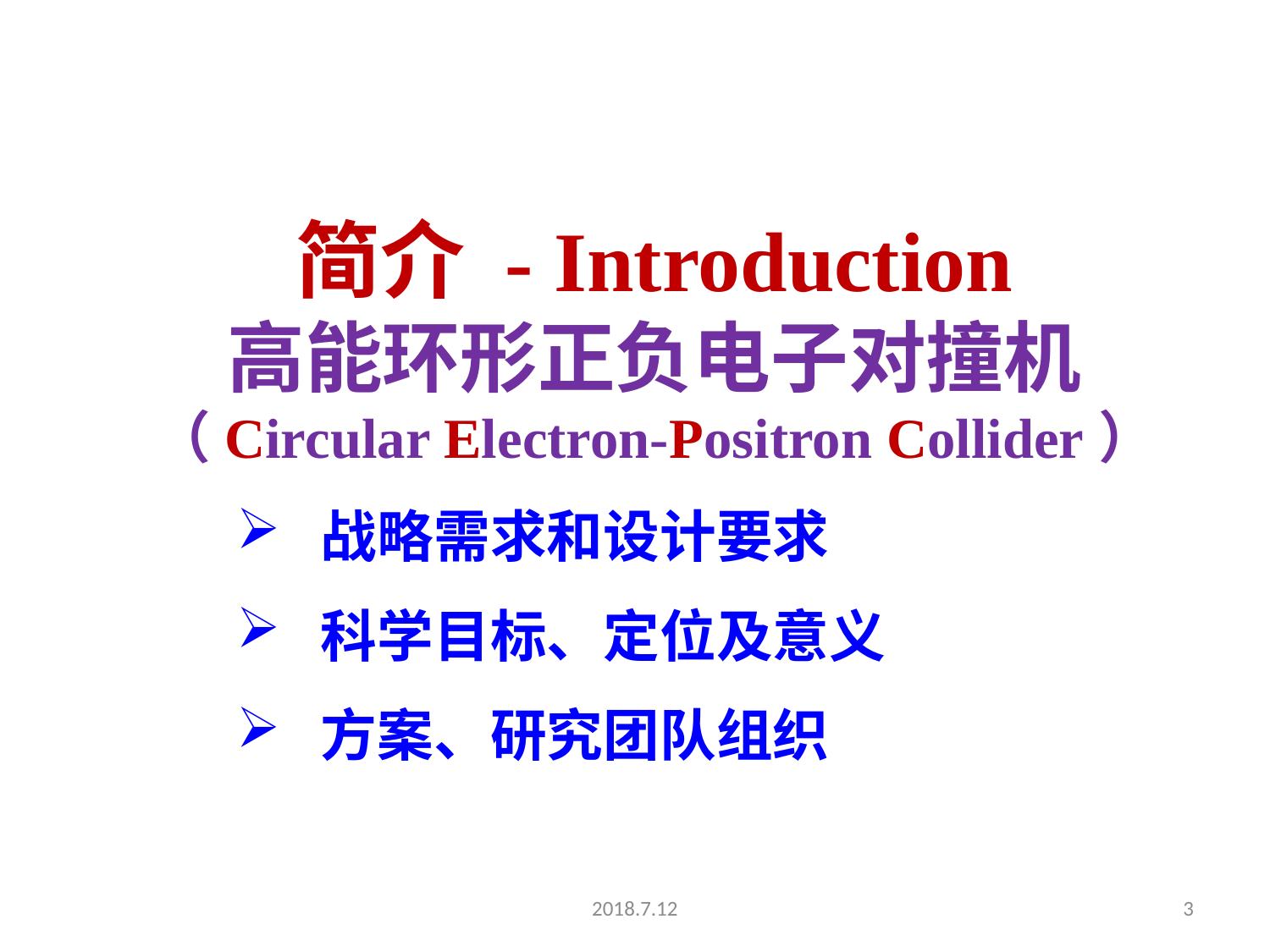

简介 - Introduction
高能环形正负电子对撞机（Circular Electron-Positron Collider）
  战略需求和设计要求
  科学目标、定位及意义
  方案、研究团队组织
2018.7.12
3